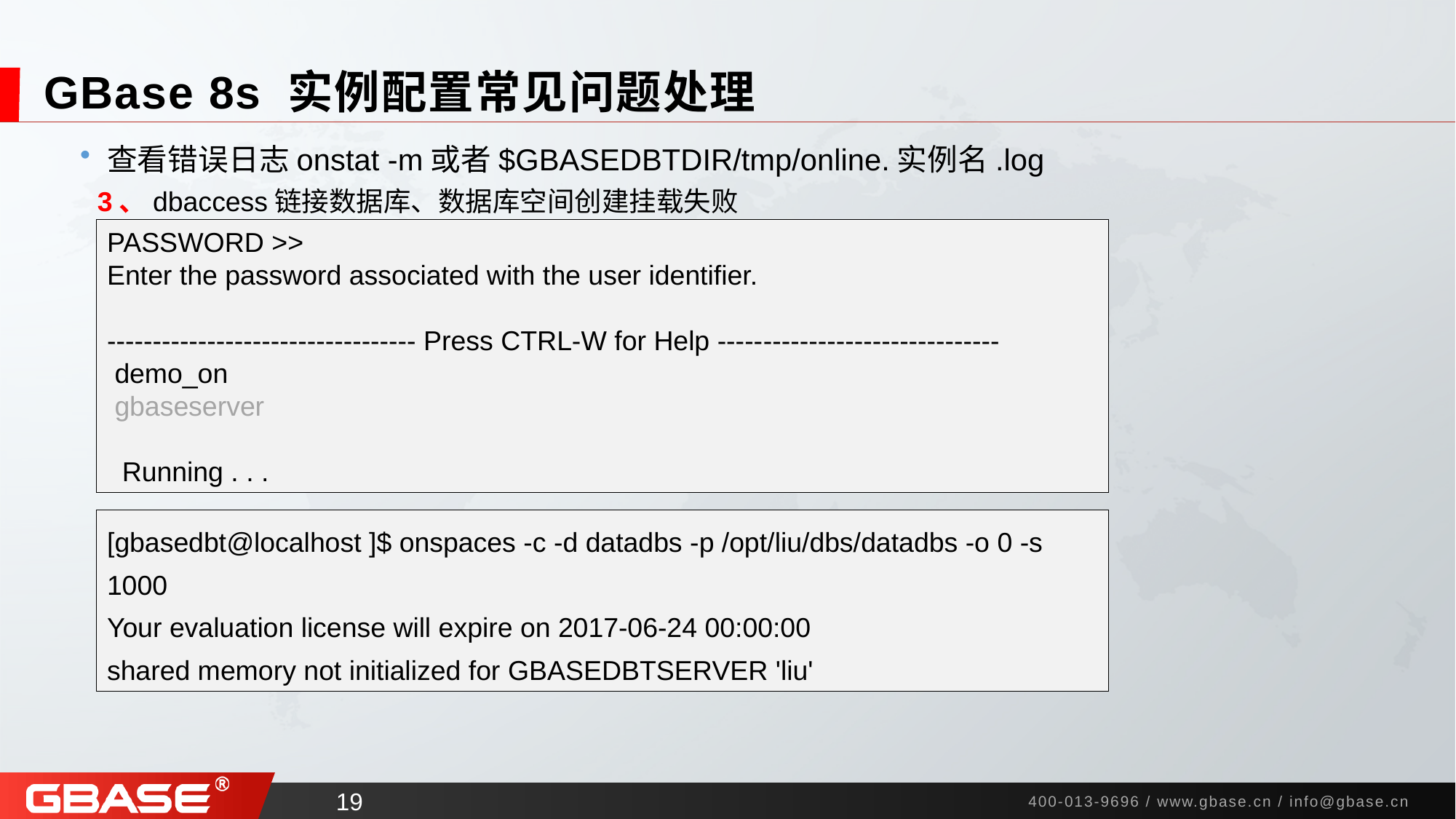

# GBase 8s 实例配置常见问题处理
查看错误日志onstat -m或者$GBASEDBTDIR/tmp/online.实例名.log
3、dbaccess链接数据库、数据库空间创建挂载失败
PASSWORD >>
Enter the password associated with the user identifier.

---------------------------------- Press CTRL-W for Help -------------------------------
 demo_on
 gbaseserver

  Running . . .
[gbasedbt@localhost ]$ onspaces -c -d datadbs -p /opt/liu/dbs/datadbs -o 0 -s 1000
Your evaluation license will expire on 2017-06-24 00:00:00
shared memory not initialized for GBASEDBTSERVER 'liu'
处理方法：检查sqlhosts文件中ip地址和连接方式是否正确